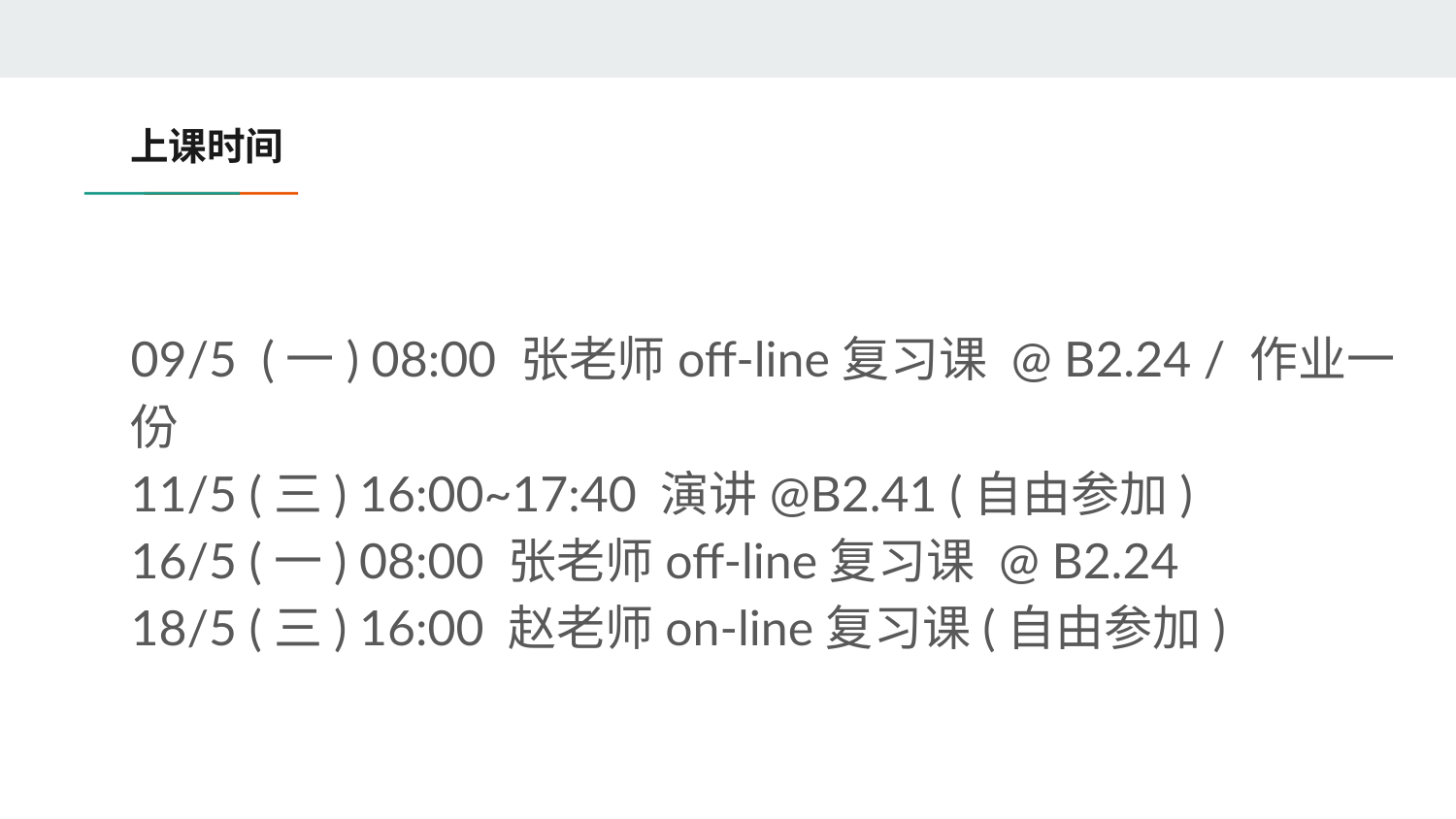

# 上课时间
09/5  (一) 08:00 张老师off-line复习课 @ B2.24 / 作业一份
11/5 (三) 16:00~17:40 演讲@B2.41 (自由参加)
16/5 (一) 08:00 张老师off-line复习课 @ B2.24
18/5 (三) 16:00 赵老师on-line复习课(自由参加)